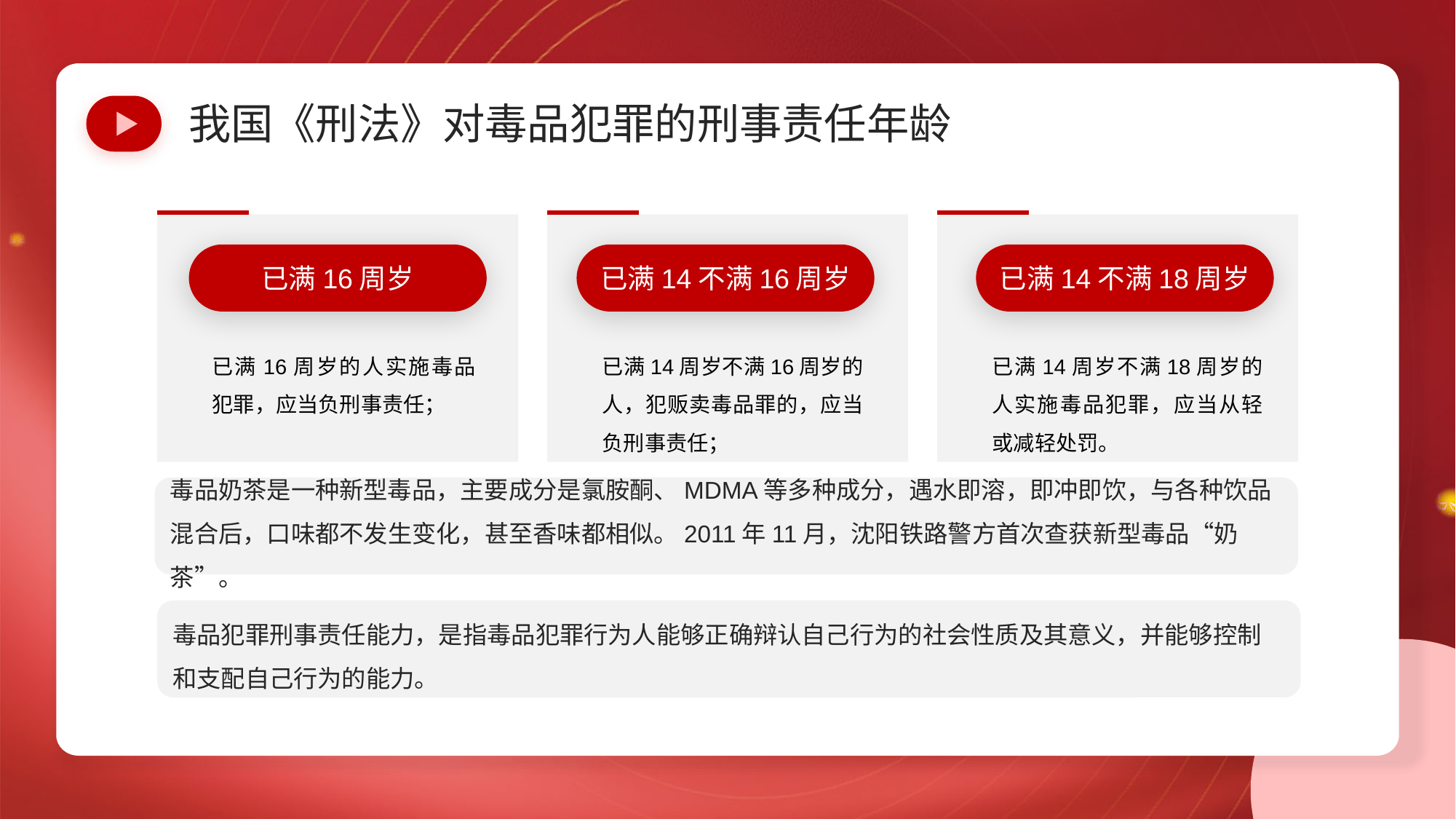

我国《刑法》对毒品犯罪的刑事责任年龄

已满16周岁
已满16周岁的人实施毒品犯罪，应当负刑事责任；

已满14不满16周岁
已满14周岁不满16周岁的人，犯贩卖毒品罪的，应当负刑事责任；

已满14不满18周岁
已满14周岁不满18周岁的人实施毒品犯罪，应当从轻或减轻处罚。
毒品奶茶是一种新型毒品，主要成分是氯胺酮、MDMA等多种成分，遇水即溶，即冲即饮，与各种饮品混合后，口味都不发生变化，甚至香味都相似。2011年11月，沈阳铁路警方首次查获新型毒品“奶茶”。
毒品犯罪刑事责任能力，是指毒品犯罪行为人能够正确辩认自己行为的社会性质及其意义，并能够控制和支配自己行为的能力。